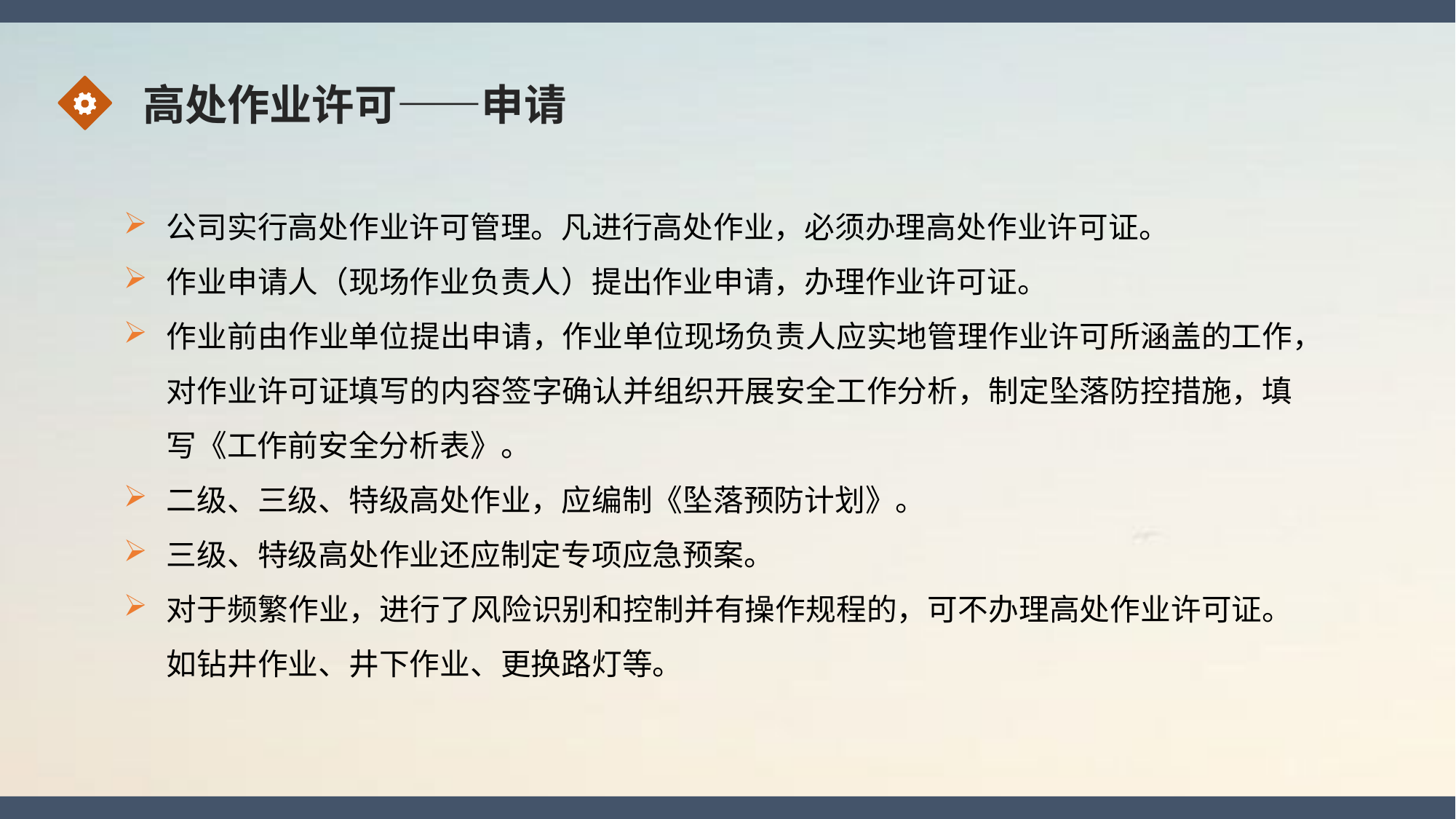

高处作业许可——申请

公司实行高处作业许可管理。凡进行高处作业，必须办理高处作业许可证。
作业申请人（现场作业负责人）提出作业申请，办理作业许可证。
作业前由作业单位提出申请，作业单位现场负责人应实地管理作业许可所涵盖的工作，对作业许可证填写的内容签字确认并组织开展安全工作分析，制定坠落防控措施，填写《工作前安全分析表》。
二级、三级、特级高处作业，应编制《坠落预防计划》。
三级、特级高处作业还应制定专项应急预案。
对于频繁作业，进行了风险识别和控制并有操作规程的，可不办理高处作业许可证。如钻井作业、井下作业、更换路灯等。